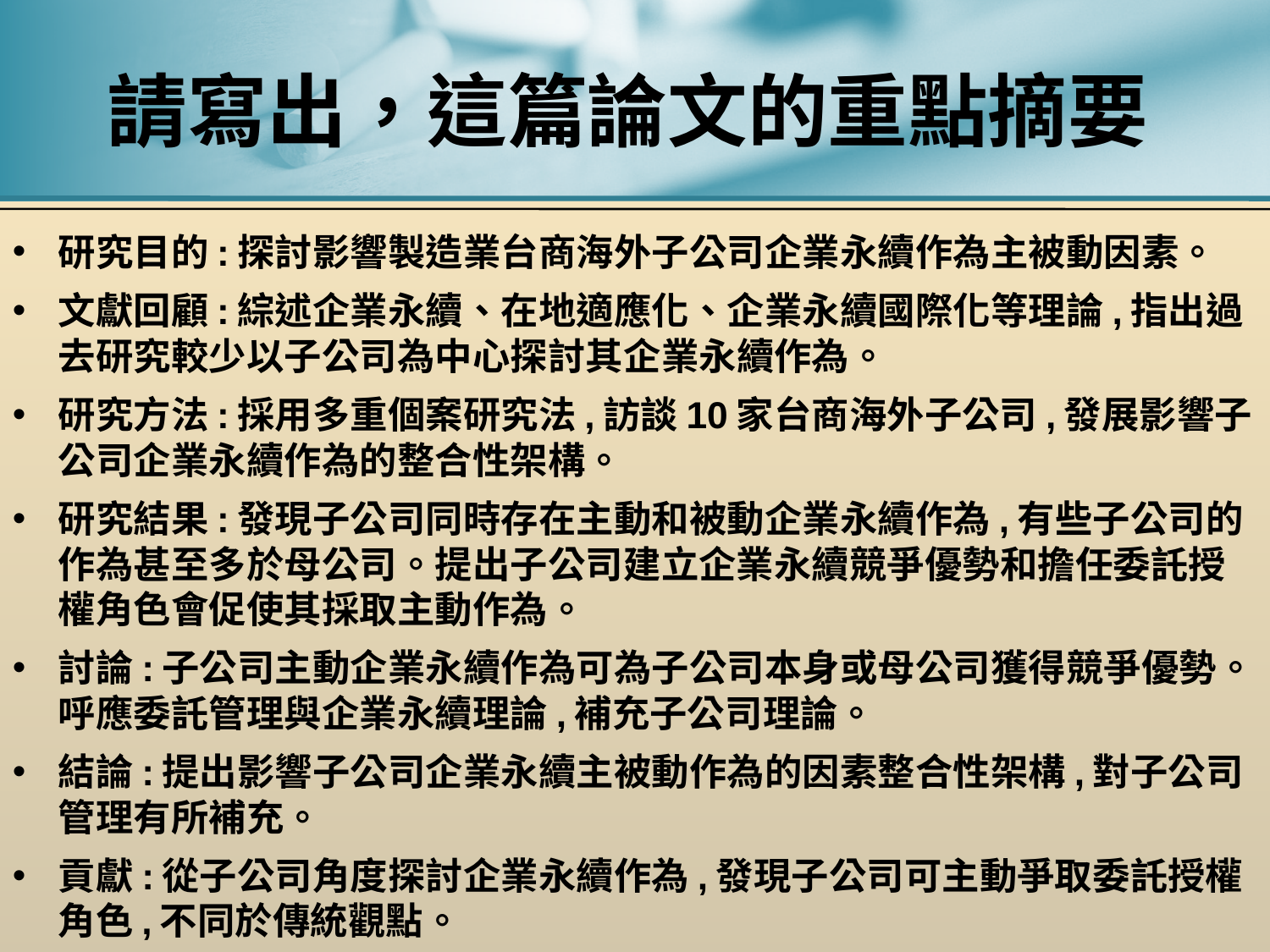

# 請寫出，這篇論文的重點摘要
研究目的:探討影響製造業台商海外子公司企業永續作為主被動因素。
文獻回顧:綜述企業永續、在地適應化、企業永續國際化等理論,指出過去研究較少以子公司為中心探討其企業永續作為。
研究方法:採用多重個案研究法,訪談10家台商海外子公司,發展影響子公司企業永續作為的整合性架構。
研究結果:發現子公司同時存在主動和被動企業永續作為,有些子公司的作為甚至多於母公司。提出子公司建立企業永續競爭優勢和擔任委託授權角色會促使其採取主動作為。
討論:子公司主動企業永續作為可為子公司本身或母公司獲得競爭優勢。呼應委託管理與企業永續理論,補充子公司理論。
結論:提出影響子公司企業永續主被動作為的因素整合性架構,對子公司管理有所補充。
貢獻:從子公司角度探討企業永續作為,發現子公司可主動爭取委託授權角色,不同於傳統觀點。